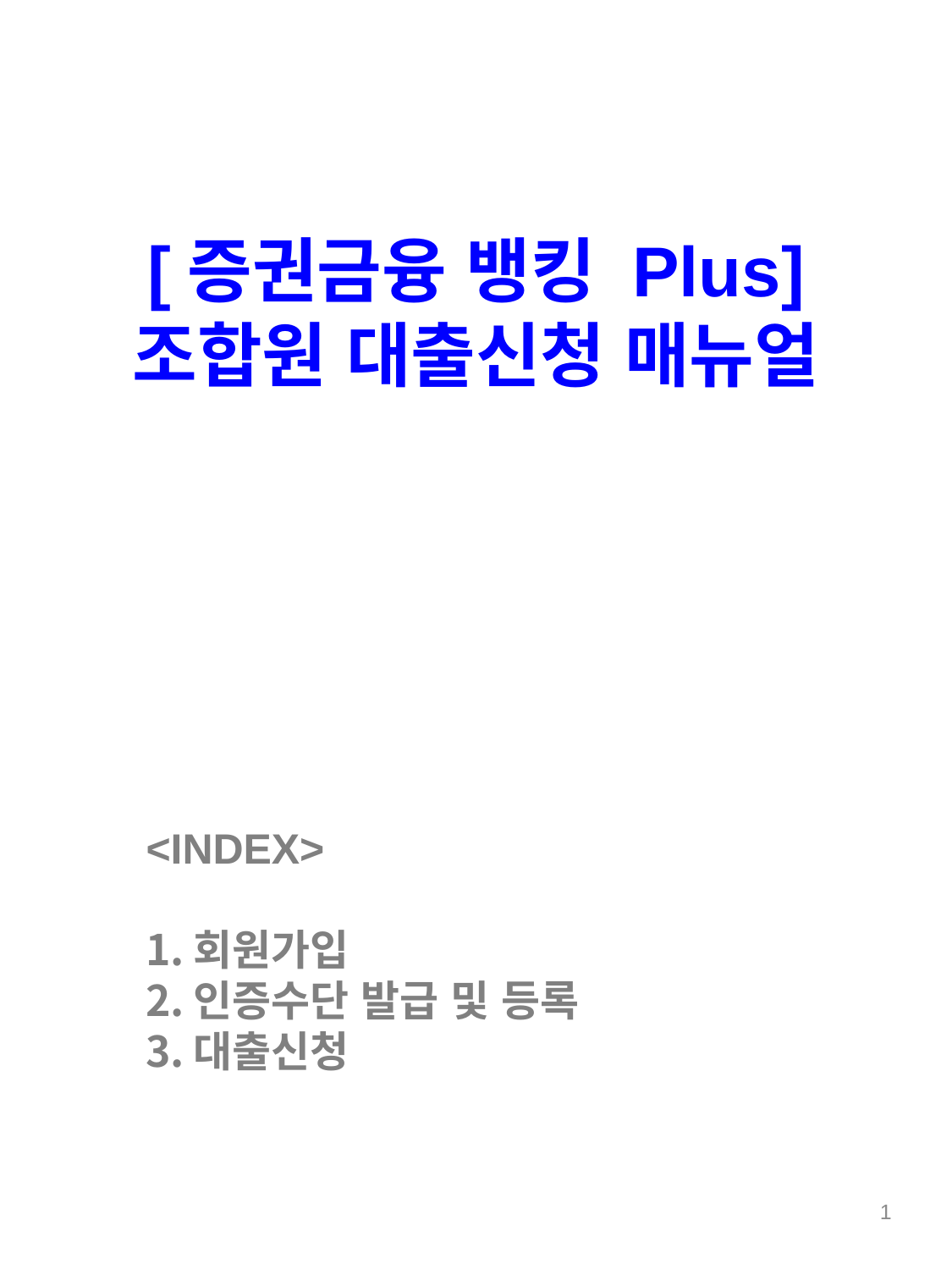

# [증권금융 뱅킹 Plus] 조합원 대출신청 매뉴얼
<INDEX>

회원가입
인증수단 발급 및 등록
대출신청
1